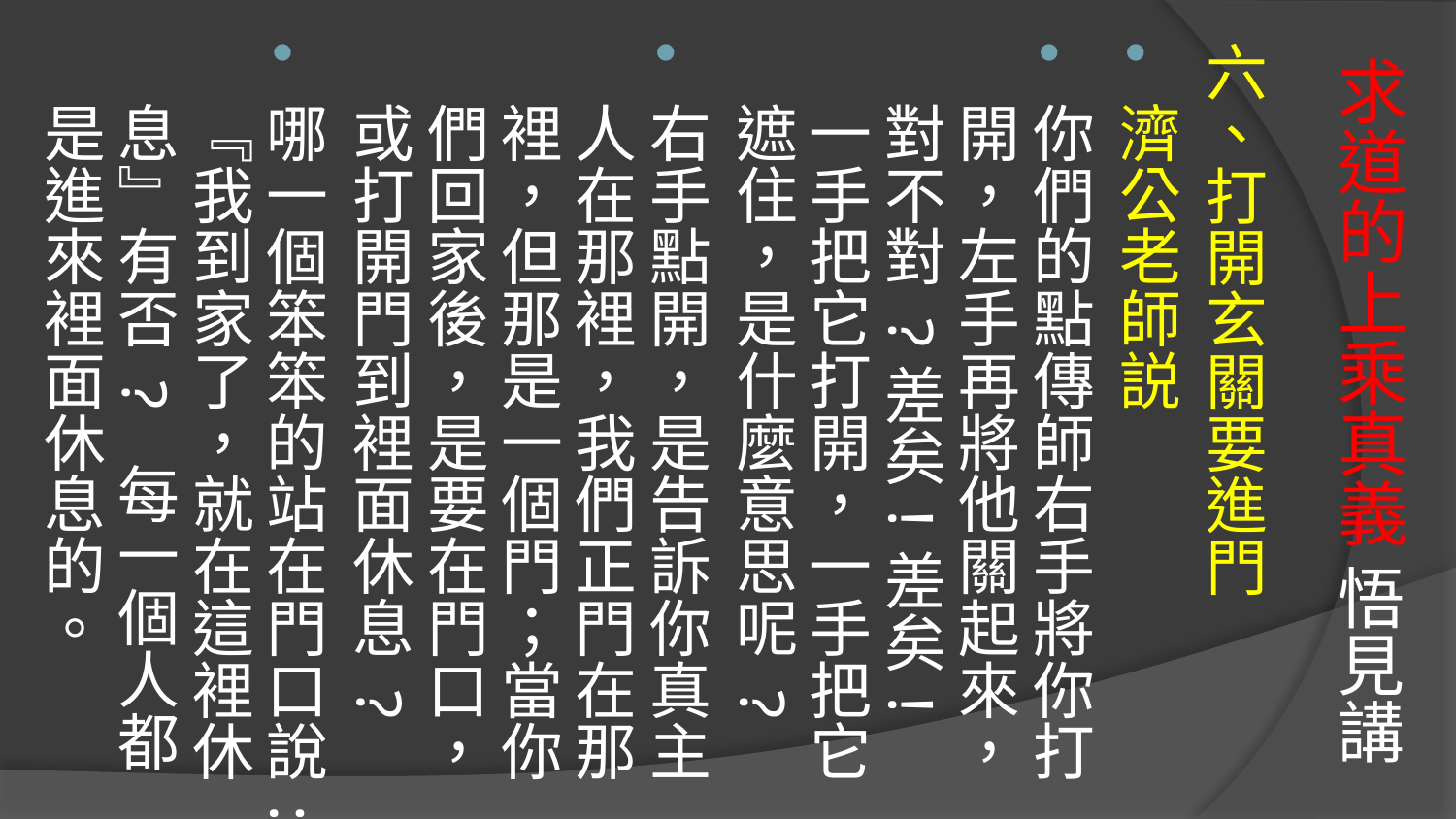

六、打開玄關要進門
濟公老師説
你們的點傳師右手將你打開，左手再將他關起來，對不對 ?差矣!差矣!一手把它打開，一手把它遮住，是什麼意思呢 ?
右手點開，是告訴你真主人在那裡，我們正門在那裡，但那是一個門；當你們回家後，是要在門口，或打開門到裡面休息 ?
哪一個笨笨的站在門口說:『我到家了，就在這裡休息』有否 ? 每一個人都是進來裡面休息的。
# 求道的上乘真義 悟見講